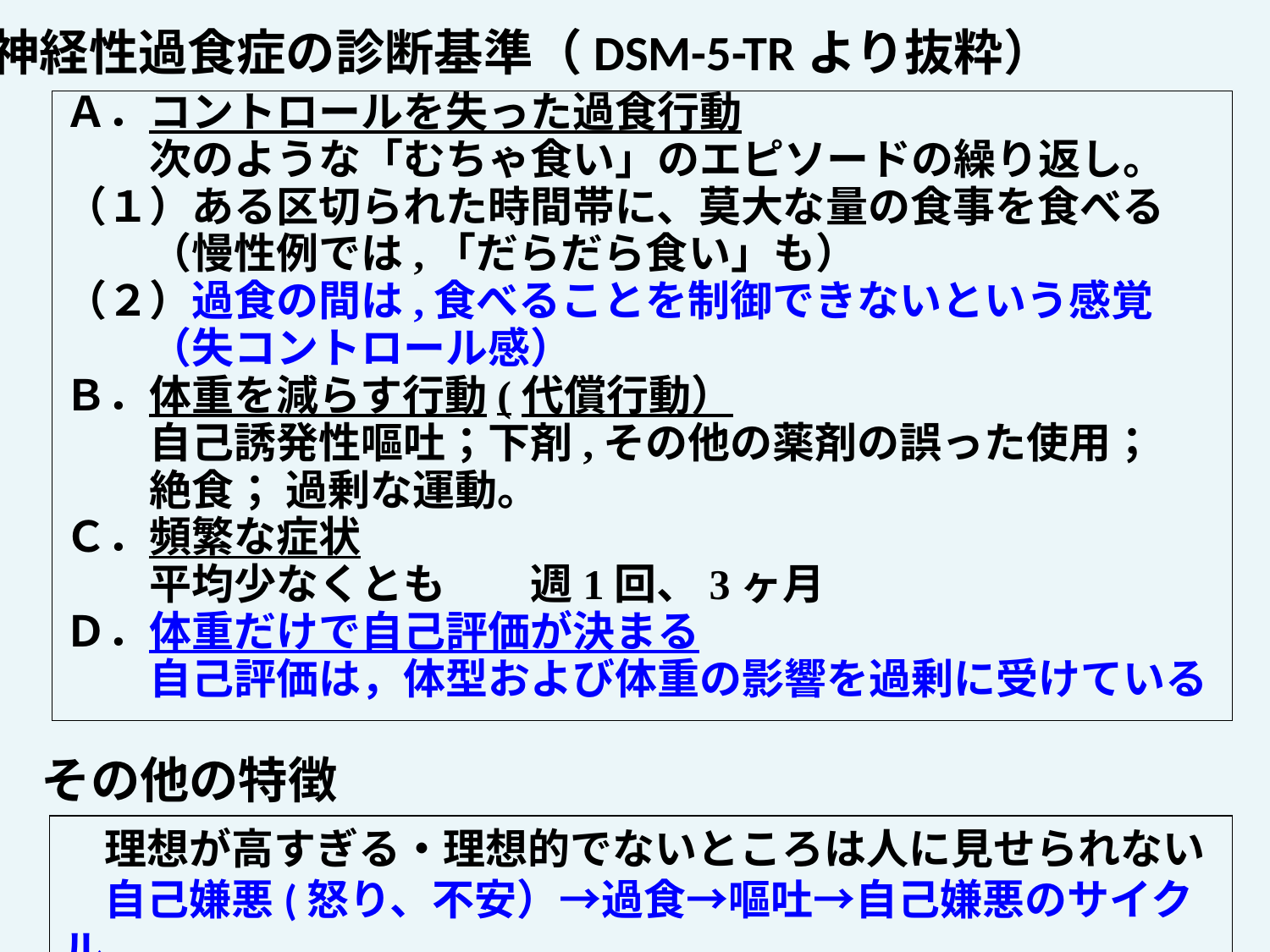

神経性過食症の診断基準（DSM-5-TRより抜粋）
Ａ．コントロールを失った過食行動
　　次のような「むちゃ食い」のエピソードの繰り返し。
（１）ある区切られた時間帯に、莫大な量の食事を食べる
　　（慢性例では,「だらだら食い」も）
（２）過食の間は,食べることを制御できないという感覚
　　（失コントロール感）
Ｂ．体重を減らす行動(代償行動）
　　自己誘発性嘔吐；下剤,その他の薬剤の誤った使用；
　　絶食； 過剰な運動。
Ｃ．頻繁な症状
　　平均少なくとも　　週1回、3ヶ月
Ｄ．体重だけで自己評価が決まる
　　自己評価は，体型および体重の影響を過剰に受けている
その他の特徴
　理想が高すぎる・理想的でないところは人に見せられない
　自己嫌悪(怒り、不安）→過食→嘔吐→自己嫌悪のサイクル